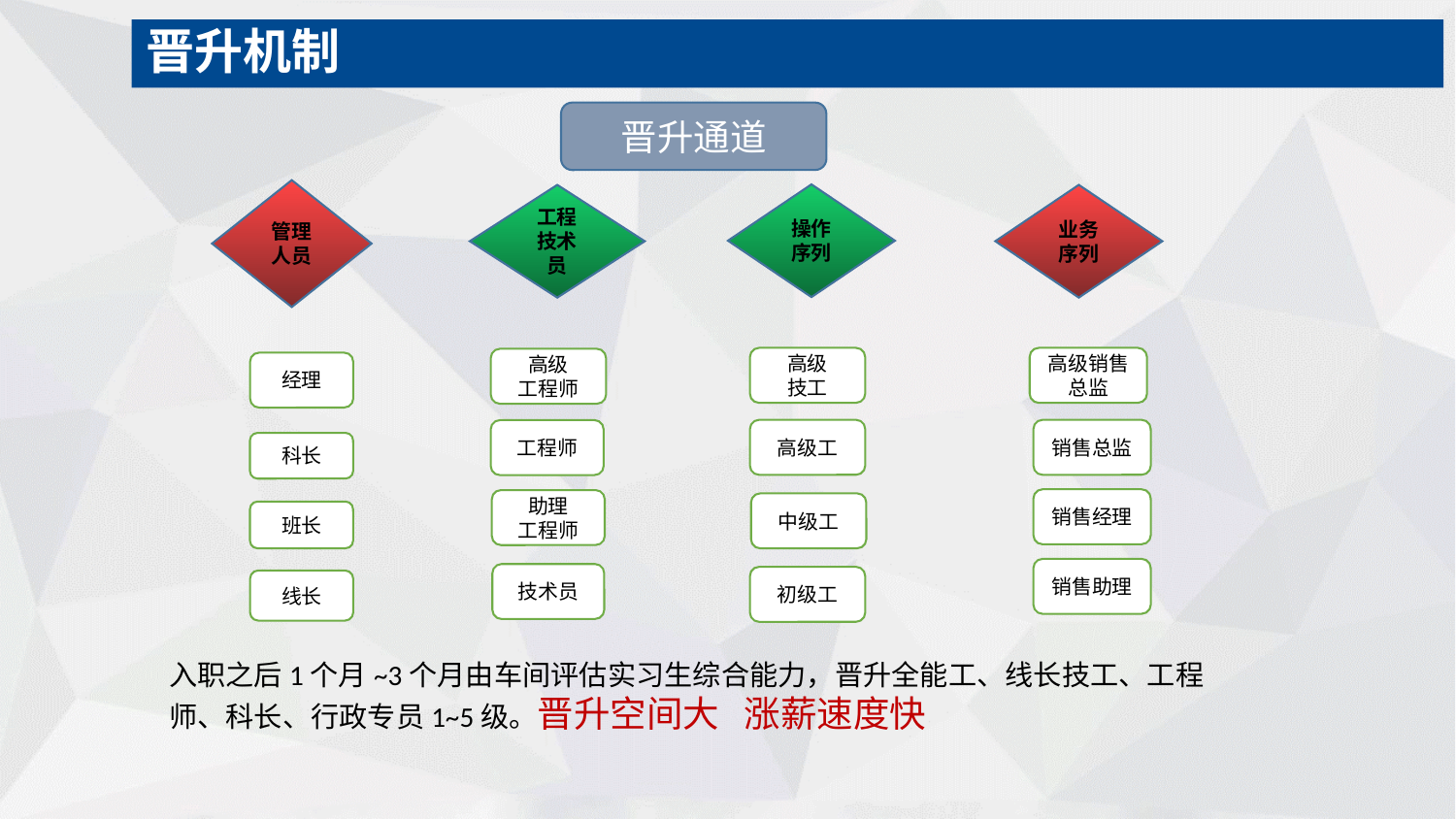

晋升机制
晋升通道
管理人员
操作序列
工程
技术员
业务序列
高级
技工
高级销售总监
高级
工程师
经理
高级工
销售总监
工程师
科长
销售经理
助理
工程师
中级工
班长
销售助理
技术员
初级工
线长
入职之后1个月~3个月由车间评估实习生综合能力，晋升全能工、线长技工、工程师、科长、行政专员1~5级。晋升空间大   涨薪速度快